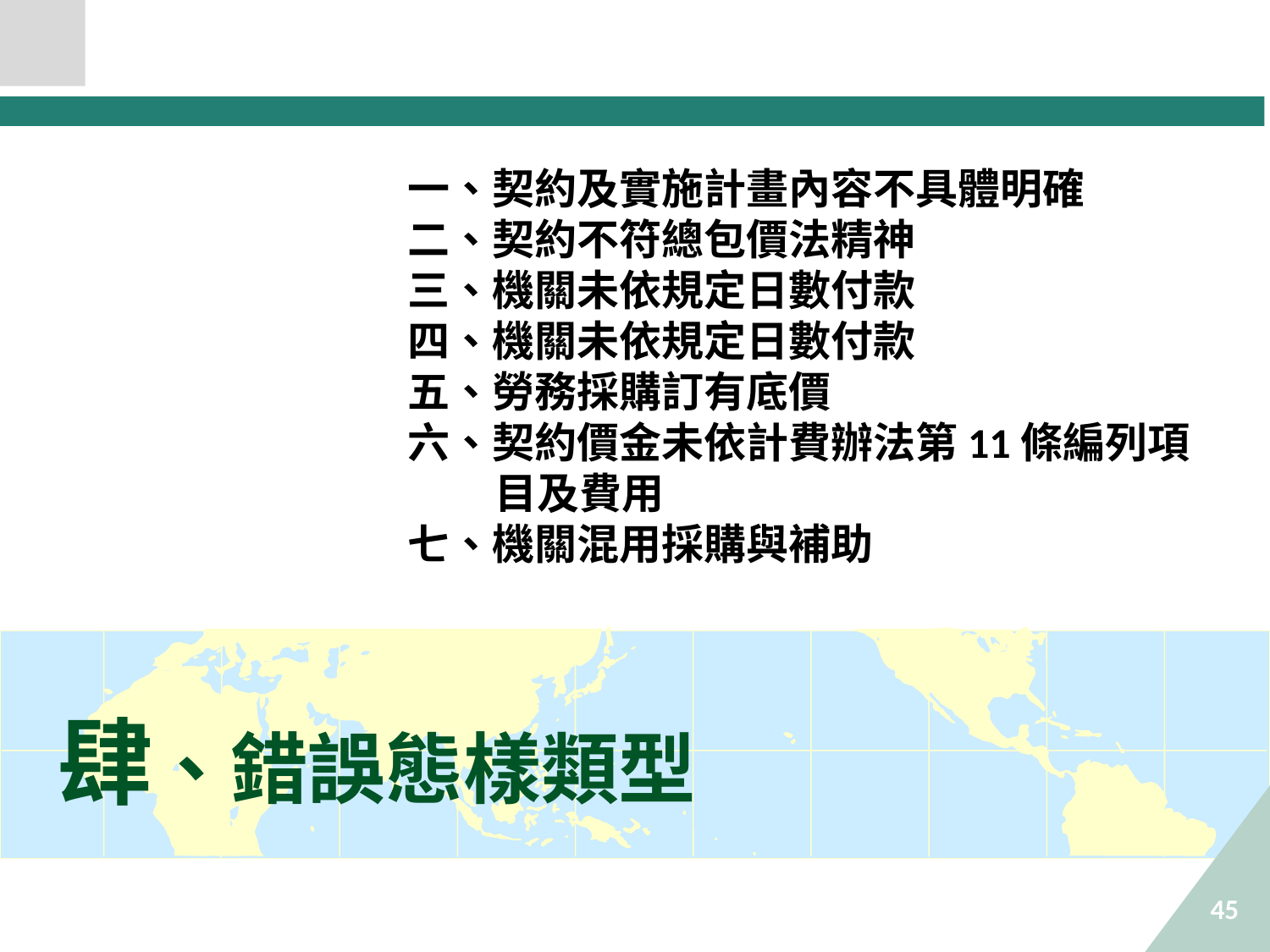

一、契約及實施計畫內容不具體明確
二、契約不符總包價法精神
三、機關未依規定日數付款
四、機關未依規定日數付款
五、勞務採購訂有底價
六、契約價金未依計費辦法第11條編列項目及費用
七、機關混用採購與補助
# 肆、錯誤態樣類型

45